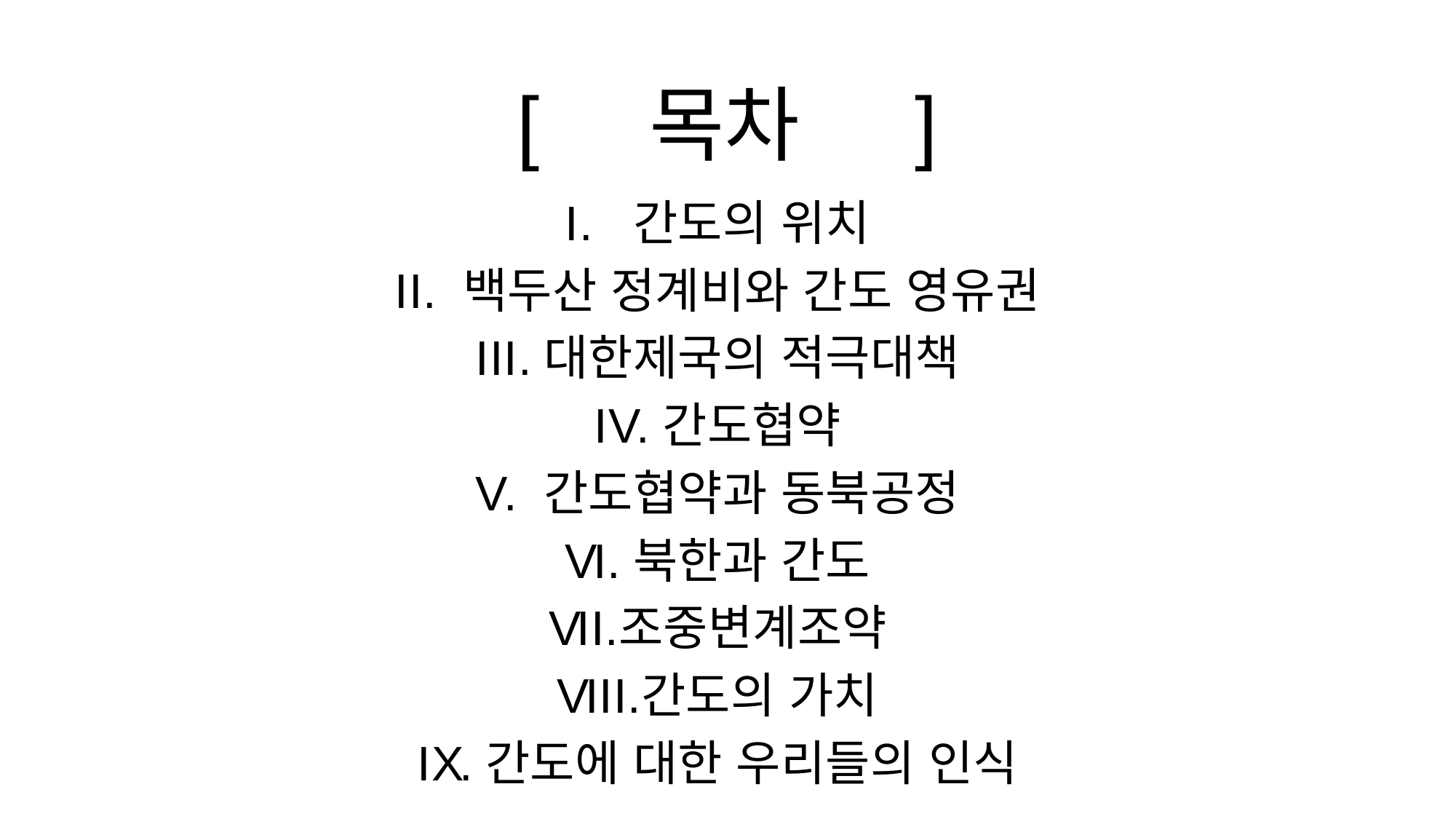

# [    목차    ]
간도의 위치
백두산 정계비와 간도 영유권
대한제국의 적극대책
간도협약
간도협약과 동북공정
북한과 간도
조중변계조약
간도의 가치
간도에 대한 우리들의 인식